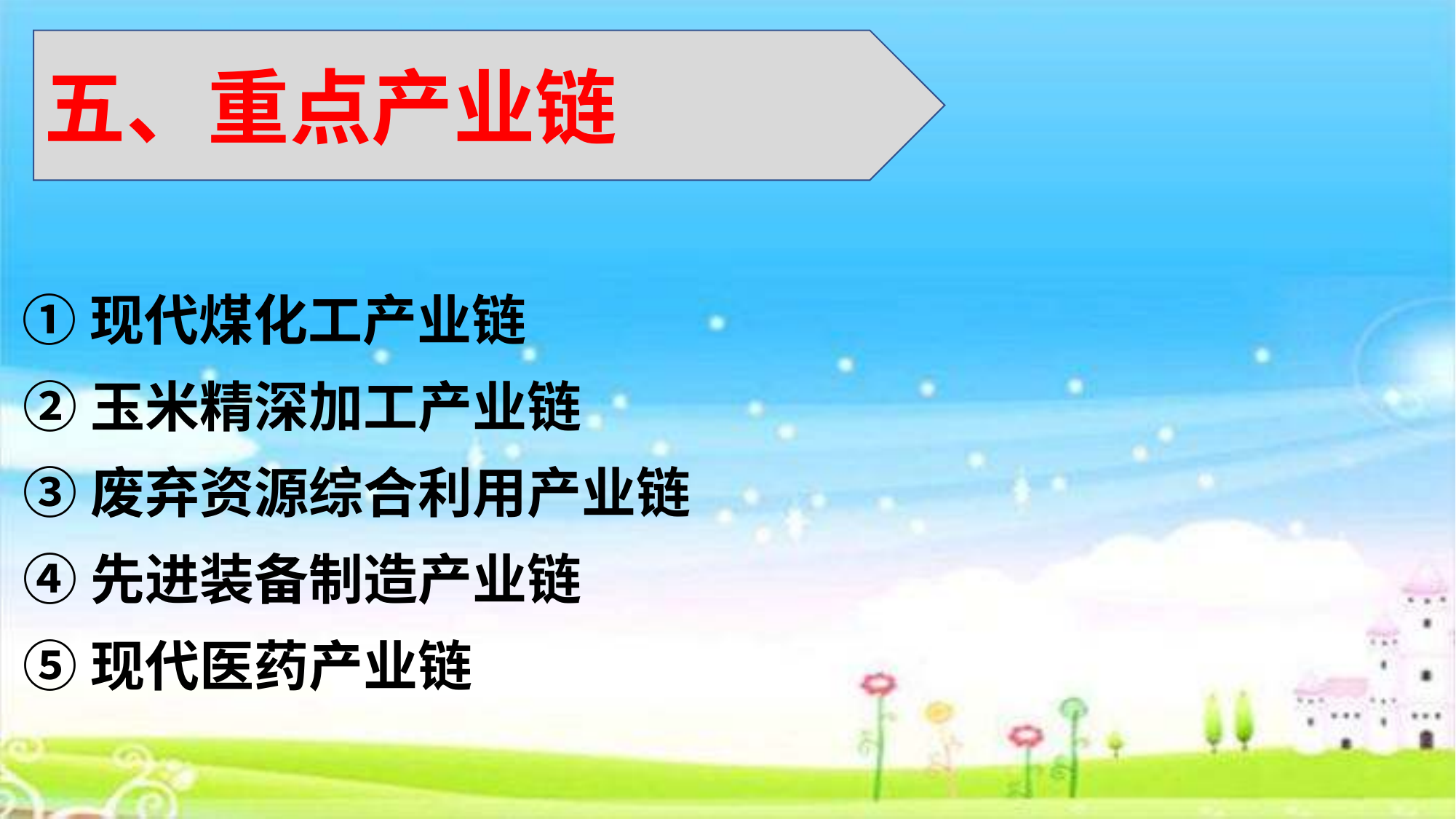

①现代煤化工产业链
 ②玉米精深加工产业链
 ③废弃资源综合利用产业链
 ④先进装备制造产业链
 ⑤现代医药产业链
五、重点产业链